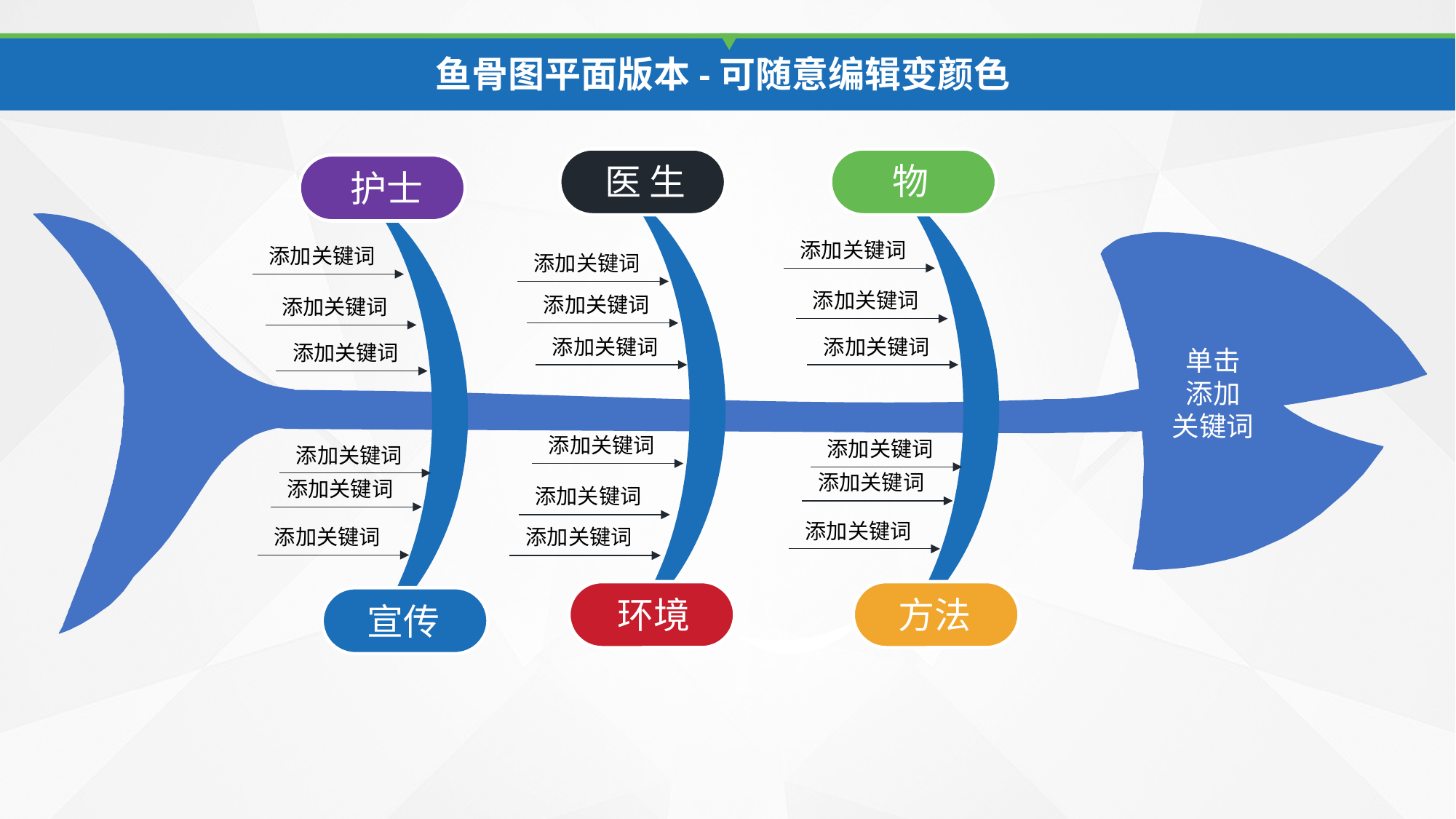

物
医 生

护士

添加关键词
添加关键词
添加关键词
添加关键词
添加关键词
添加关键词
添加关键词
添加关键词
添加关键词
单击
添加
关键词
添加关键词
添加关键词
添加关键词
添加关键词
添加关键词
添加关键词
添加关键词
添加关键词
添加关键词

环境
方法

宣传